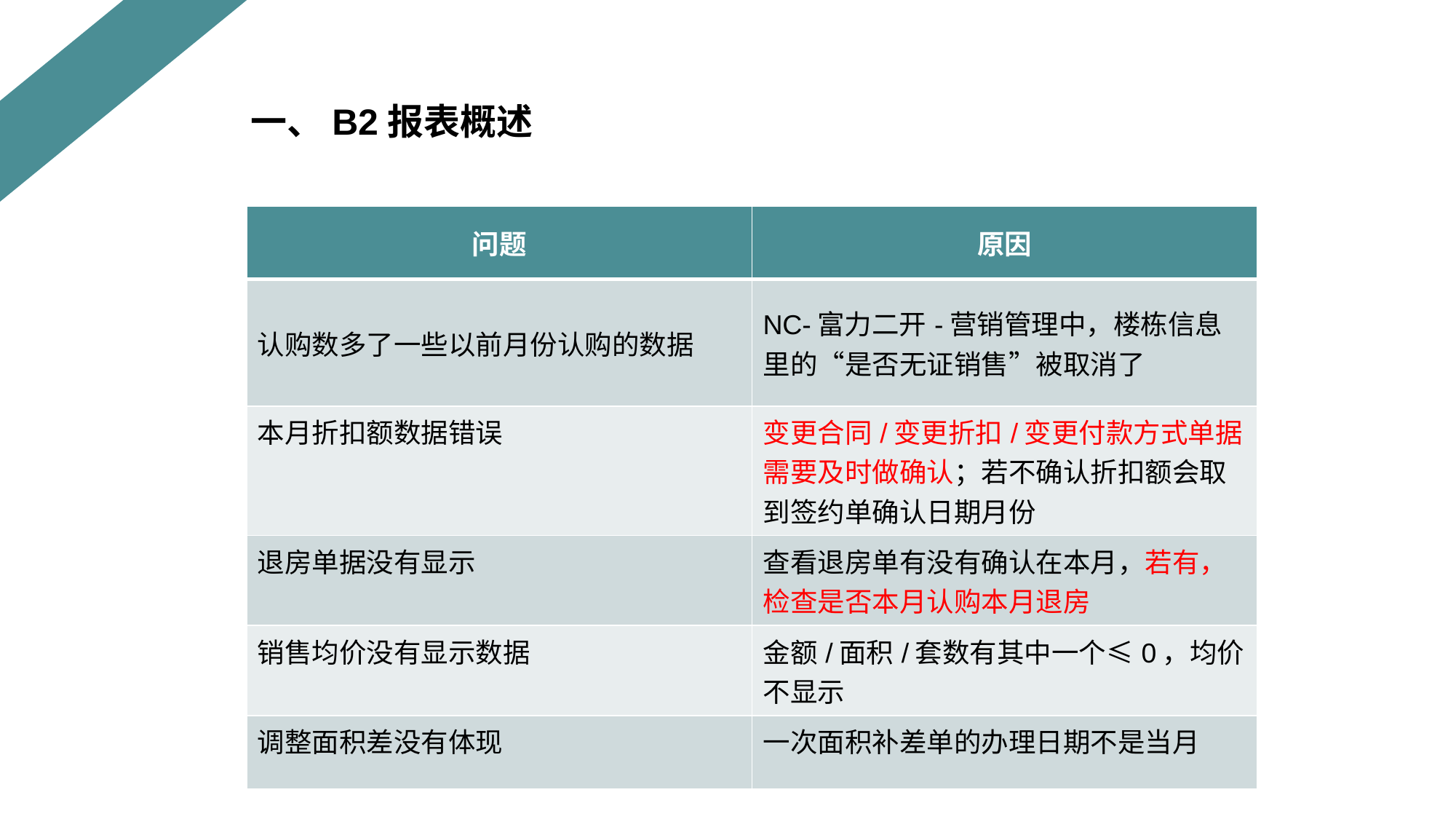

一、B2报表概述
| 问题 | 原因 |
| --- | --- |
| 认购数多了一些以前月份认购的数据 | NC-富力二开-营销管理中，楼栋信息里的“是否无证销售”被取消了 |
| 本月折扣额数据错误 | 变更合同/变更折扣/变更付款方式单据需要及时做确认；若不确认折扣额会取到签约单确认日期月份 |
| 退房单据没有显示 | 查看退房单有没有确认在本月，若有，检查是否本月认购本月退房 |
| 销售均价没有显示数据 | 金额/面积/套数有其中一个≤0，均价不显示 |
| 调整面积差没有体现 | 一次面积补差单的办理日期不是当月 |